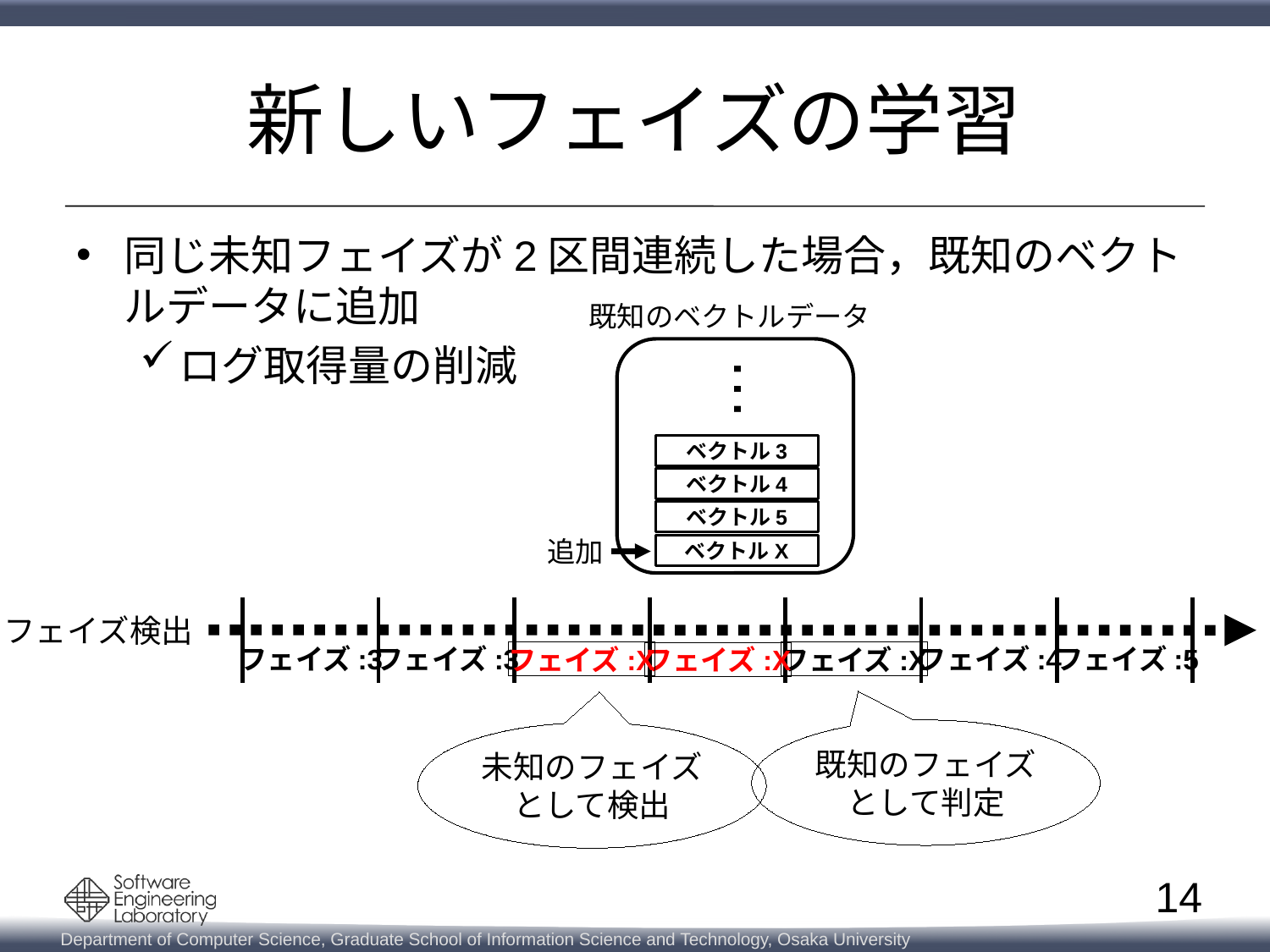

# 新しいフェイズの学習
同じ未知フェイズが2区間連続した場合，既知のベクトルデータに追加
ログ取得量の削減
既知のベクトルデータ

…
ベクトル3
ベクトル4
ベクトル5
追加
ベクトルX
フェイズ検出
フェイズ:3
フェイズ:3
フェイズ:4
フェイズ:5
フェイズ:X
フェイズ:X
フェイズ:X
既知のフェイズ
として判定
未知のフェイズ
として検出
14